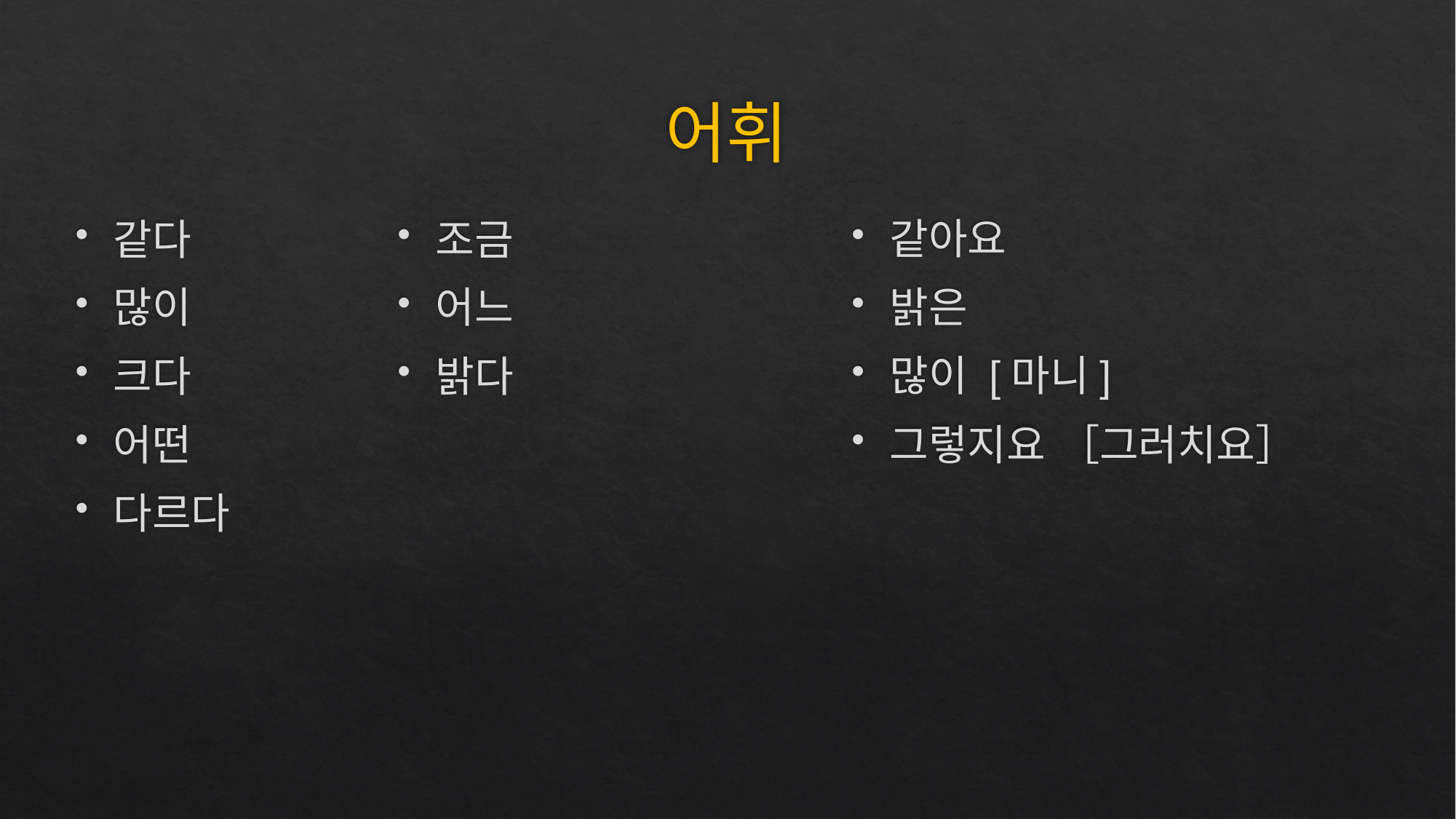

# 어휘
같다
많이
크다
어떤
다르다
조금
어느
밝다
같아요
밝은
많이 [마니]
그렇지요 ［그러치요］